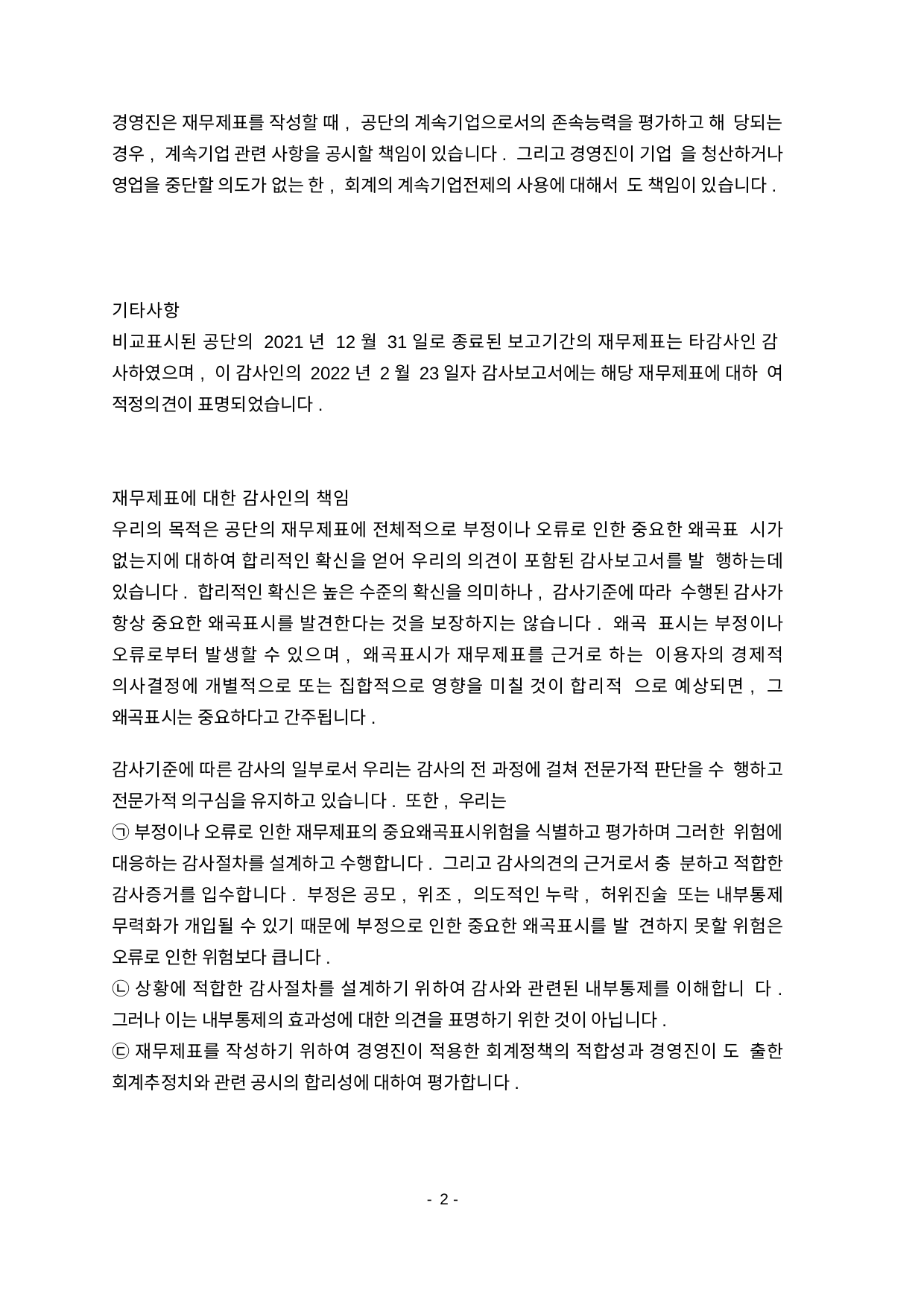

경영진은 재무제표를 작성할 때, 공단의 계속기업으로서의 존속능력을 평가하고 해  당되는 경우, 계속기업 관련 사항을 공시할 책임이 있습니다. 그리고 경영진이 기업  을 청산하거나 영업을 중단할 의도가 없는 한, 회계의 계속기업전제의 사용에 대해서  도 책임이 있습니다.
기타사항
비교표시된 공단의 2021년 12월 31일로 종료된 보고기간의 재무제표는 타감사인 감  사하였으며, 이 감사인의 2022년 2월 23일자 감사보고서에는 해당 재무제표에 대하  여 적정의견이 표명되었습니다.
재무제표에 대한 감사인의 책임
우리의 목적은 공단의 재무제표에 전체적으로 부정이나 오류로 인한 중요한 왜곡표  시가 없는지에 대하여 합리적인 확신을 얻어 우리의 의견이 포함된 감사보고서를 발  행하는데 있습니다. 합리적인 확신은 높은 수준의 확신을 의미하나, 감사기준에 따라  수행된 감사가 항상 중요한 왜곡표시를 발견한다는 것을 보장하지는 않습니다. 왜곡  표시는 부정이나 오류로부터 발생할 수 있으며, 왜곡표시가 재무제표를 근거로 하는  이용자의 경제적 의사결정에 개별적으로 또는 집합적으로 영향을 미칠 것이 합리적  으로 예상되면, 그 왜곡표시는 중요하다고 간주됩니다.

감사기준에 따른 감사의 일부로서 우리는 감사의 전 과정에 걸쳐 전문가적 판단을 수  행하고 전문가적 의구심을 유지하고 있습니다. 또한, 우리는
㉠ 부정이나 오류로 인한 재무제표의 중요왜곡표시위험을 식별하고 평가하며 그러한  위험에 대응하는 감사절차를 설계하고 수행합니다. 그리고 감사의견의 근거로서 충  분하고 적합한 감사증거를 입수합니다. 부정은 공모, 위조, 의도적인 누락, 허위진술  또는 내부통제 무력화가 개입될 수 있기 때문에 부정으로 인한 중요한 왜곡표시를 발  견하지 못할 위험은 오류로 인한 위험보다 큽니다.
㉡ 상황에 적합한 감사절차를 설계하기 위하여 감사와 관련된 내부통제를 이해합니  다. 그러나 이는 내부통제의 효과성에 대한 의견을 표명하기 위한 것이 아닙니다.
㉢ 재무제표를 작성하기 위하여 경영진이 적용한 회계정책의 적합성과 경영진이 도  출한 회계추정치와 관련 공시의 합리성에 대하여 평가합니다.
- 2 -